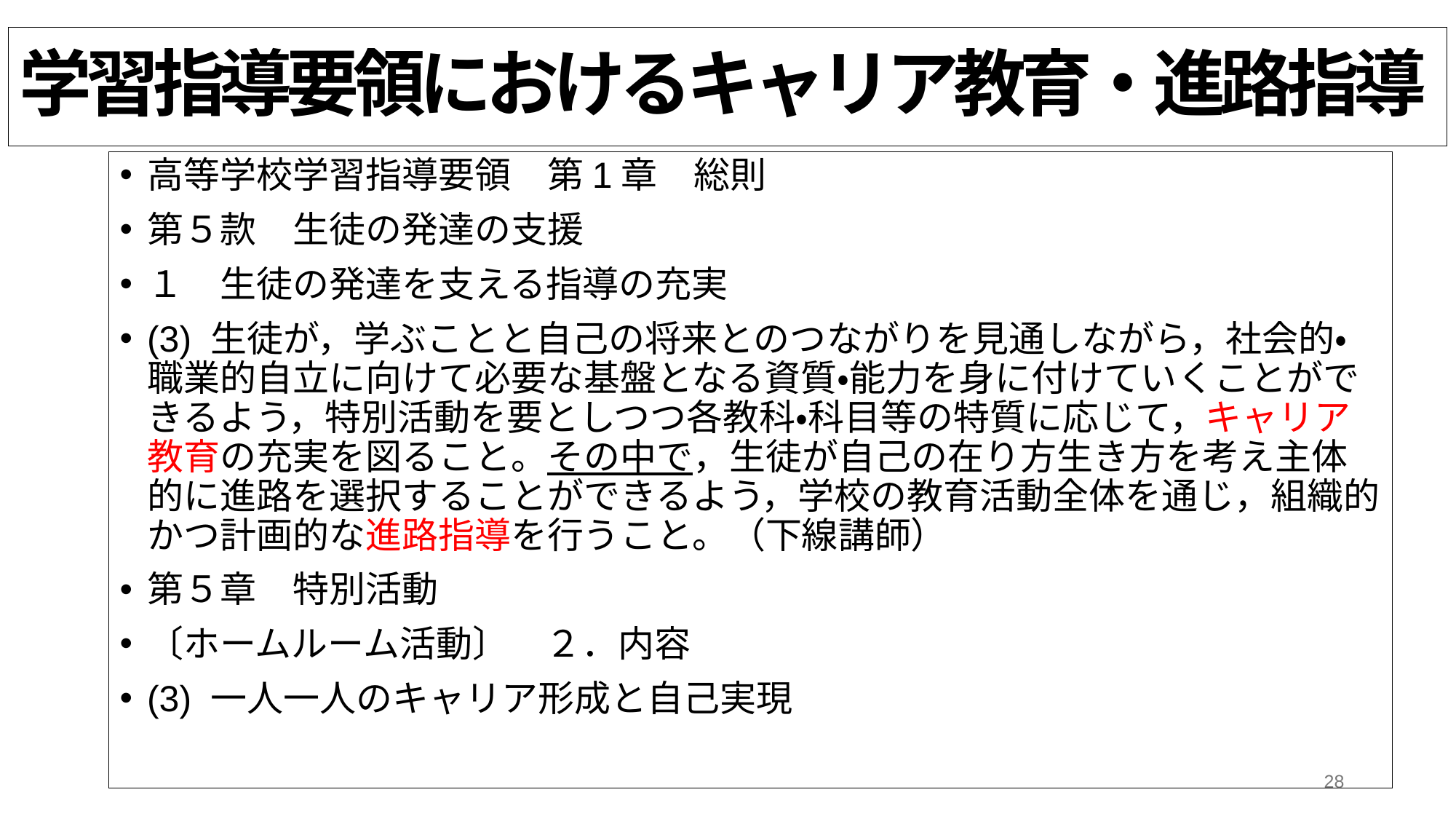

# 学習指導要領におけるキャリア教育・進路指導
高等学校学習指導要領　第1章　総則
第５款　生徒の発達の支援
１　生徒の発達を支える指導の充実
(3) 生徒が，学ぶことと自己の将来とのつながりを見通しながら，社会的・職業的自立に向けて必要な基盤となる資質・能力を身に付けていくことができるよう，特別活動を要としつつ各教科・科目等の特質に応じて，キャリア教育の充実を図ること。その中で，生徒が自己の在り方生き方を考え主体的に進路を選択することができるよう，学校の教育活動全体を通じ，組織的かつ計画的な進路指導を行うこと。（下線講師）
第５章　特別活動
〔ホームルーム活動〕　２．内容
(3) 一人一人のキャリア形成と自己実現

28